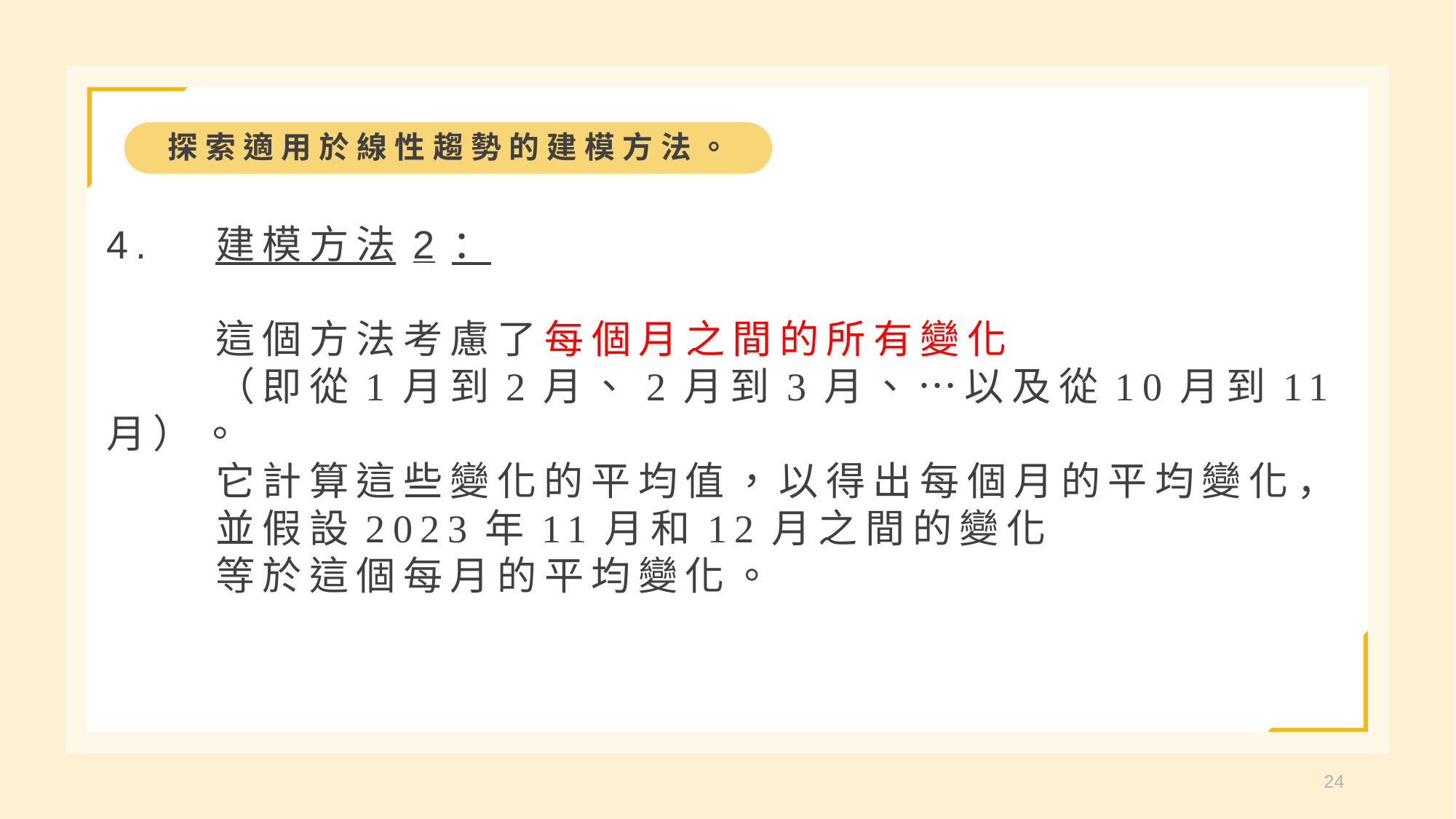

探索適用於線性趨勢的建模方法。
4.	建模方法2：

	這個方法考慮了每個月之間的所有變化
	（即從1月到2月、2月到3月、…以及從10月到11月）。
	它計算這些變化的平均值，以得出每個月的平均變化，
	並假設2023年11月和12月之間的變化
	等於這個每月的平均變化。
24